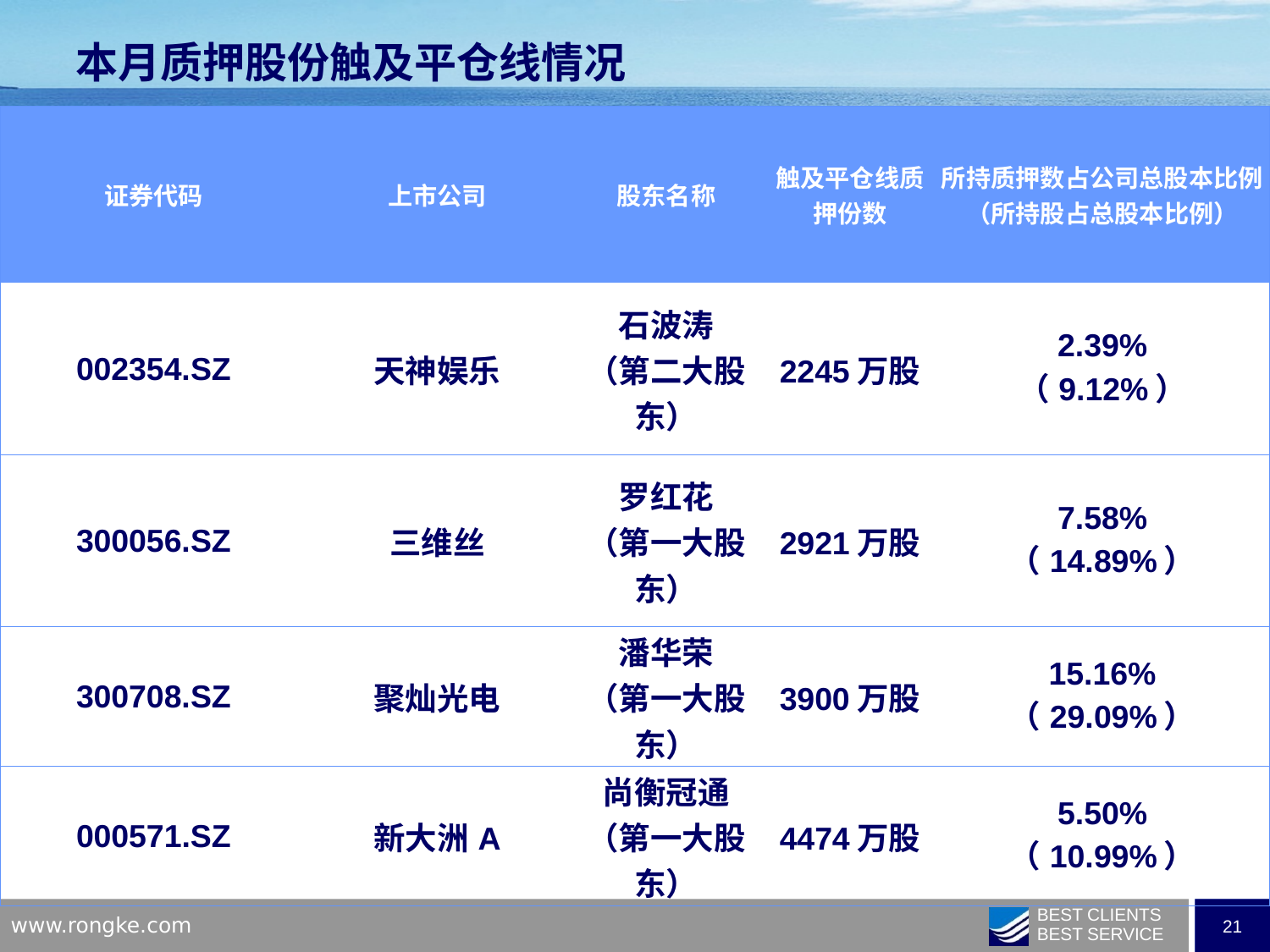

本月质押股份触及平仓线情况
| 证券代码 | 上市公司 | 股东名称 | 触及平仓线质押份数 | 所持质押数占公司总股本比例 （所持股占总股本比例） |
| --- | --- | --- | --- | --- |
| 002354.SZ | 天神娱乐 | 石波涛 （第二大股东） | 2245万股 | 2.39% （9.12%） |
| 300056.SZ | 三维丝 | 罗红花 （第一大股东） | 2921万股 | 7.58% （14.89%） |
| 300708.SZ | 聚灿光电 | 潘华荣 （第一大股东） | 3900万股 | 15.16% （29.09%） |
| 000571.SZ | 新大洲A | 尚衡冠通 （第一大股东） | 4474万股 | 5.50% （10.99%） |